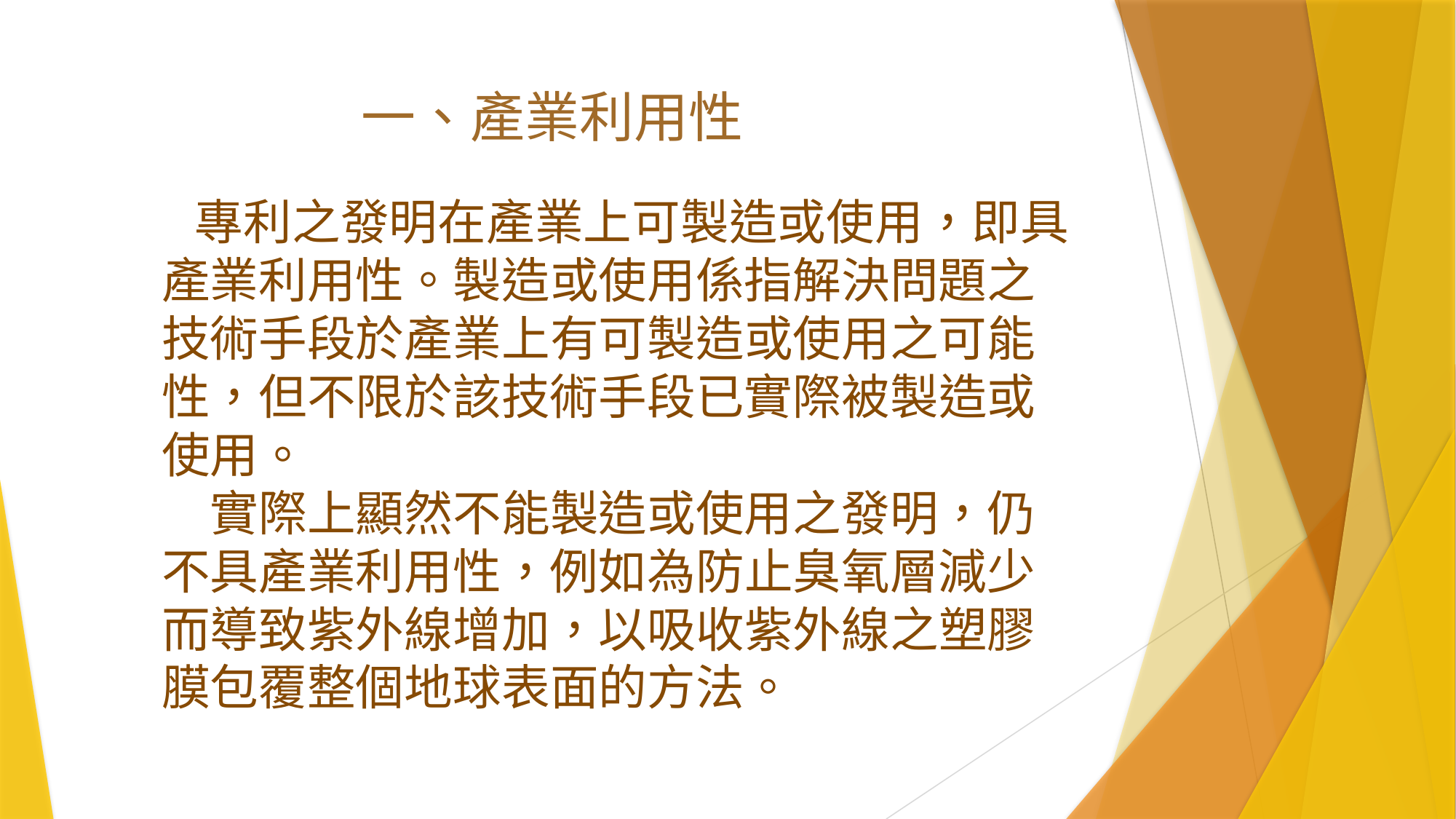

一、產業利用性
  專利之發明在產業上可製造或使用，即具產業利用性。製造或使用係指解決問題之技術手段於產業上有可製造或使用之可能性，但不限於該技術手段已實際被製造或使用。
　實際上顯然不能製造或使用之發明，仍不具產業利用性，例如為防止臭氧層減少而導致紫外線增加，以吸收紫外線之塑膠膜包覆整個地球表面的方法。